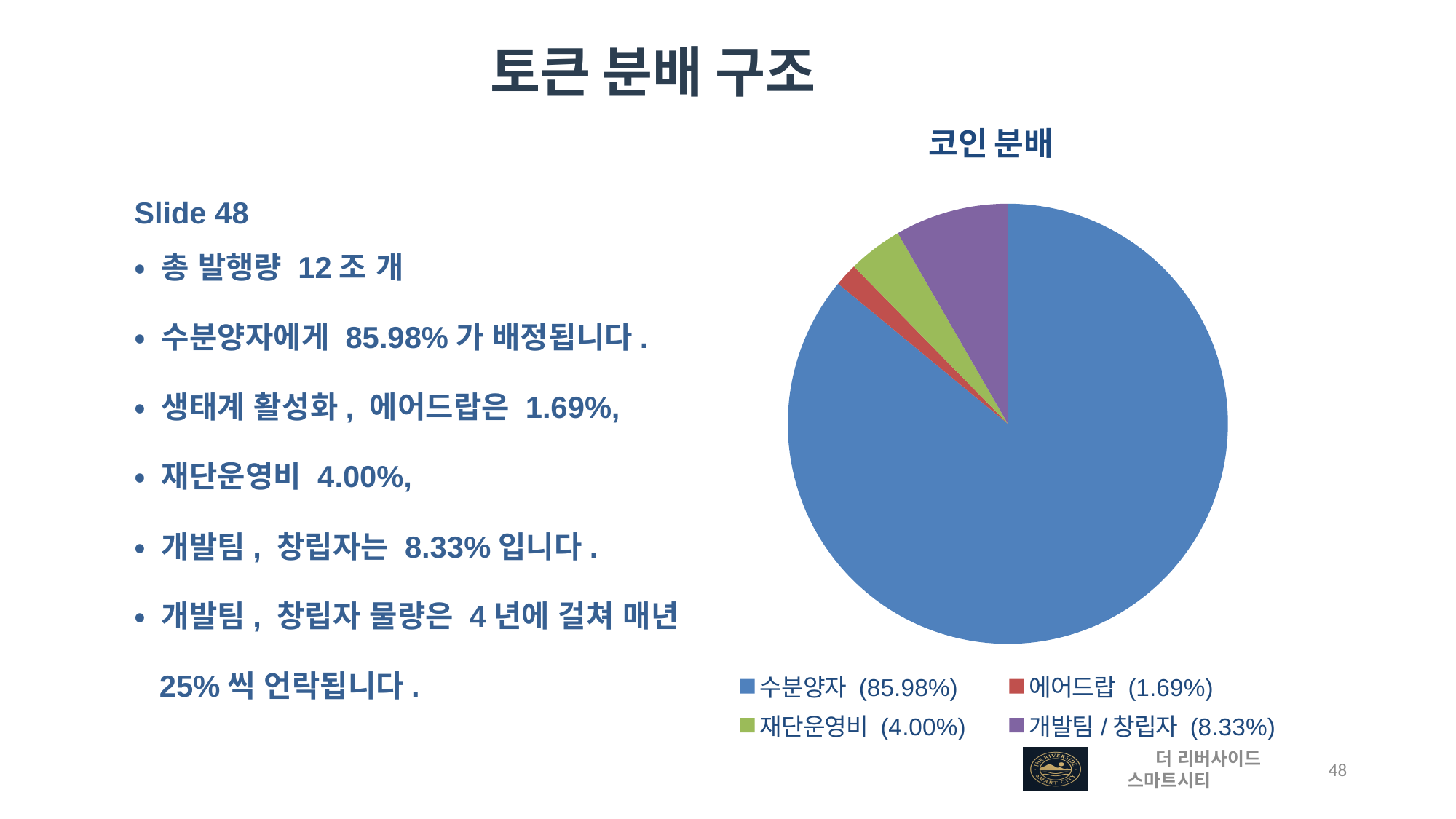

토큰 분배 구조

### Chart: 코인 분배

| Category |  |
|---|---|
| 수분양자 (85.98%) | -0.8598 |
| 에어드랍 (1.69%) | -0.0169 |
| 재단운영비 (4.00%)     | -0.04 |
| 개발팀/창립자 (8.33%) | -0.0833 |
Slide 48
• 총 발행량 12조 개
• 수분양자에게 85.98%가 배정됩니다.
• 생태계 활성화, 에어드랍은 1.69%,
• 재단운영비 4.00%,
• 개발팀, 창립자는 8.33%입니다.
• 개발팀, 창립자 물량은 4년에 걸쳐 매년
   25%씩 언락됩니다.
             더 리버사이드 스마트시티
  48